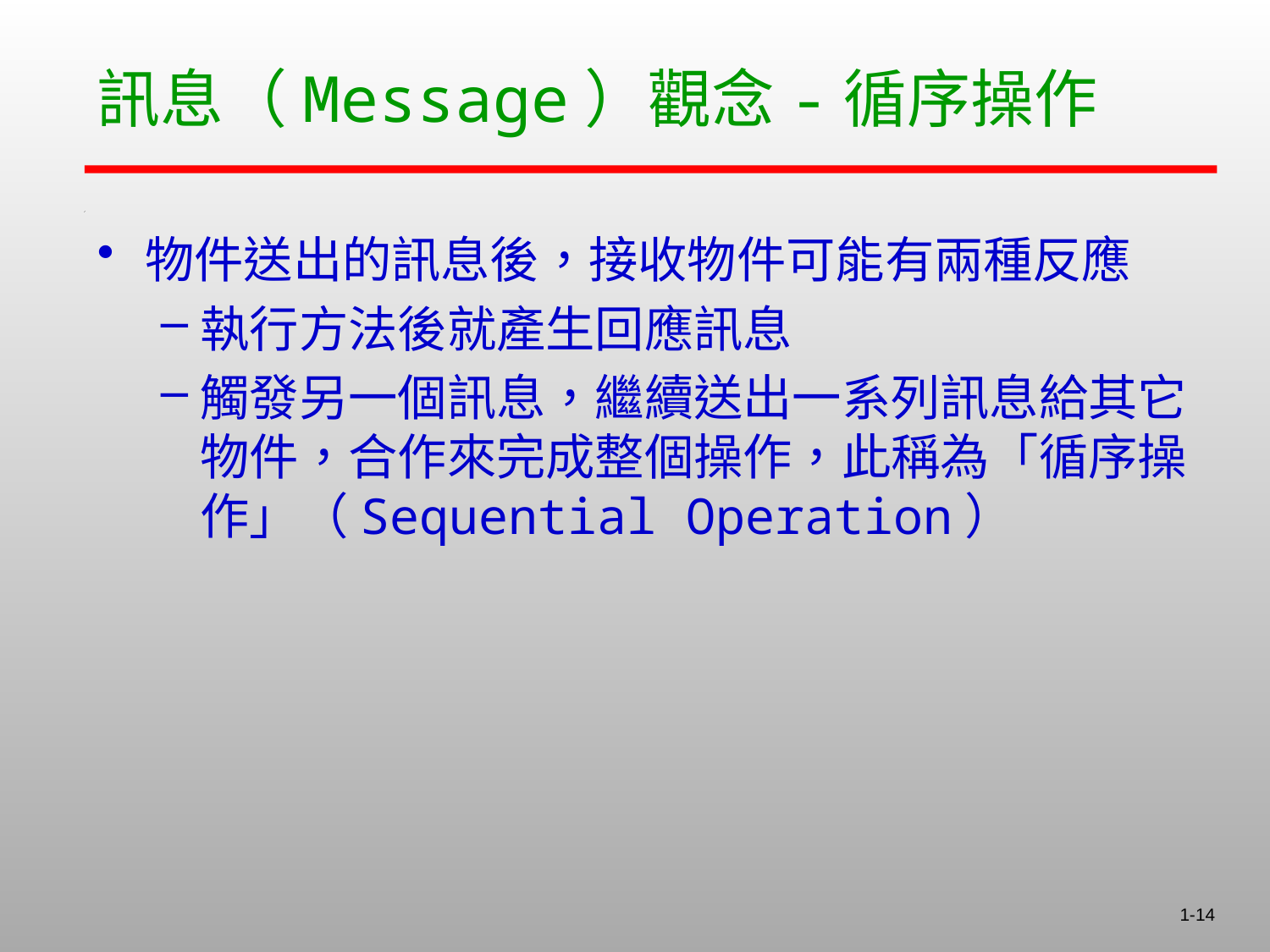

# 訊息（Message）觀念-循序操作
物件送出的訊息後，接收物件可能有兩種反應
執行方法後就產生回應訊息
觸發另一個訊息，繼續送出一系列訊息給其它物件，合作來完成整個操作，此稱為「循序操作」（Sequential Operation）
1-14